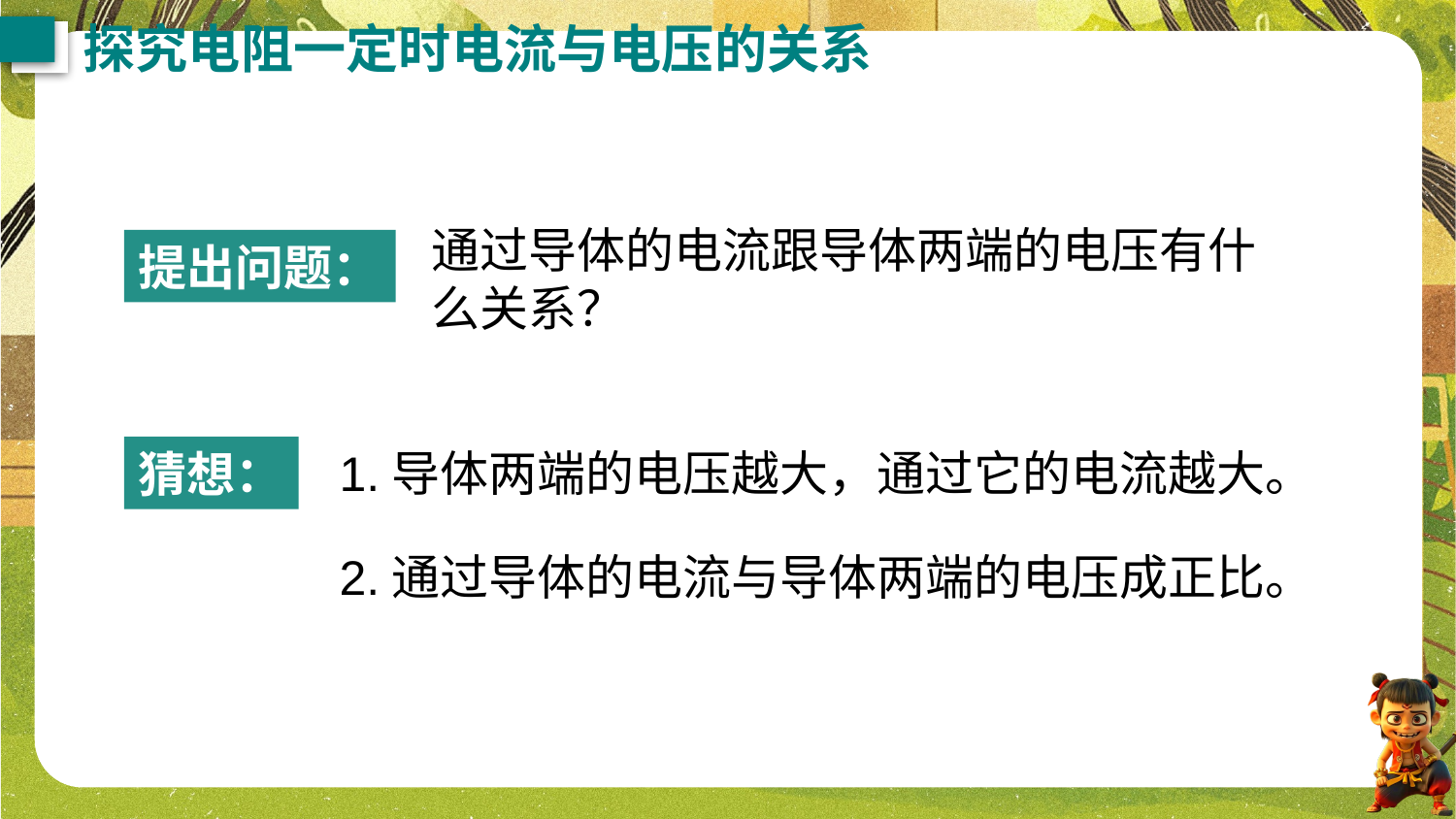

探究电阻一定时电流与电压的关系

通过导体的电流跟导体两端的电压有什么关系？
提出问题：
猜想：
1.导体两端的电压越大，通过它的电流越大。
2.通过导体的电流与导体两端的电压成正比。